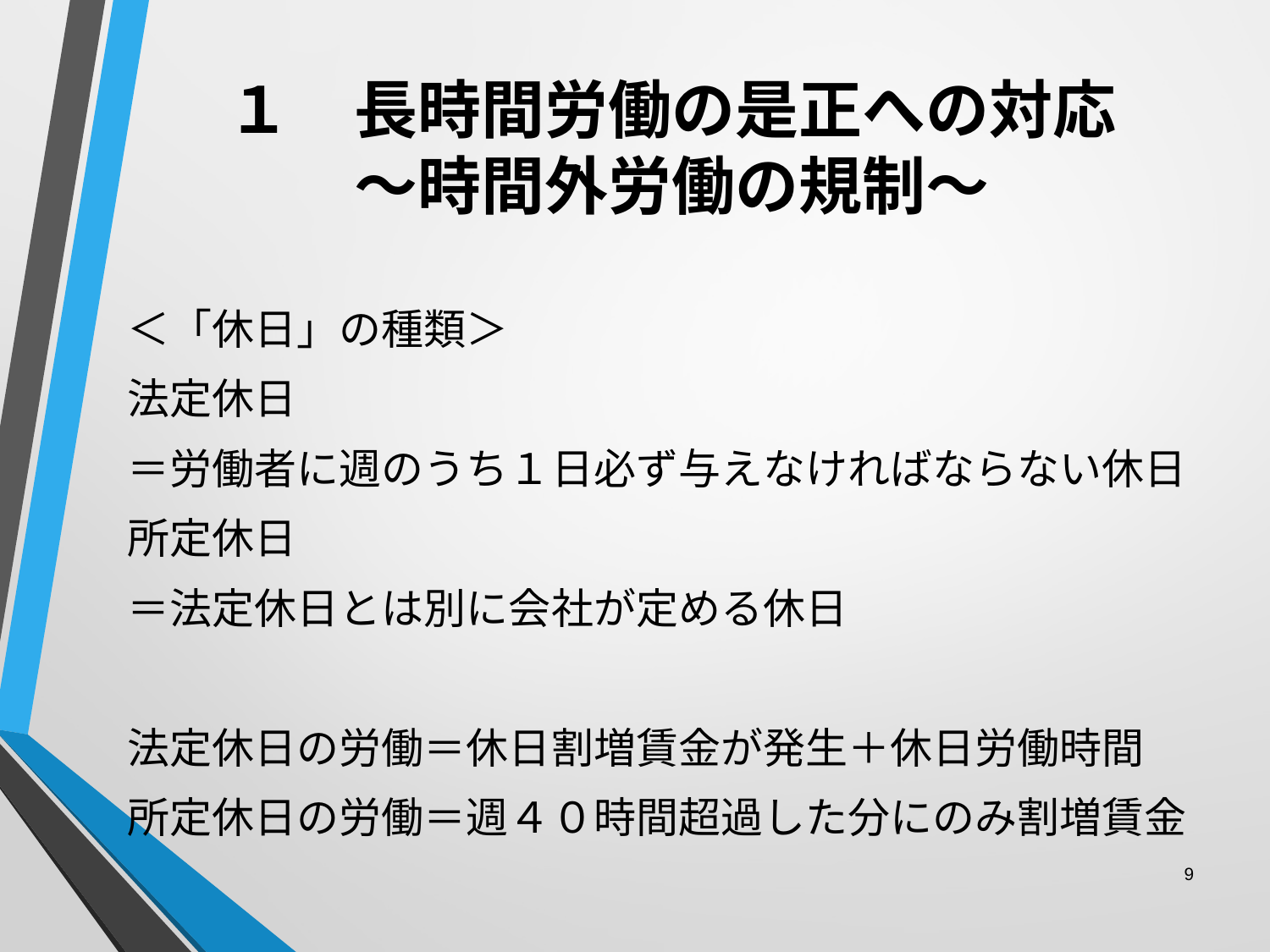

# １　長時間労働の是正への対応 ～時間外労働の規制～
＜「休日」の種類＞
法定休日
＝労働者に週のうち１日必ず与えなければならない休日
所定休日
＝法定休日とは別に会社が定める休日

法定休日の労働＝休日割増賃金が発生＋休日労働時間
所定休日の労働＝週４０時間超過した分にのみ割増賃金
9